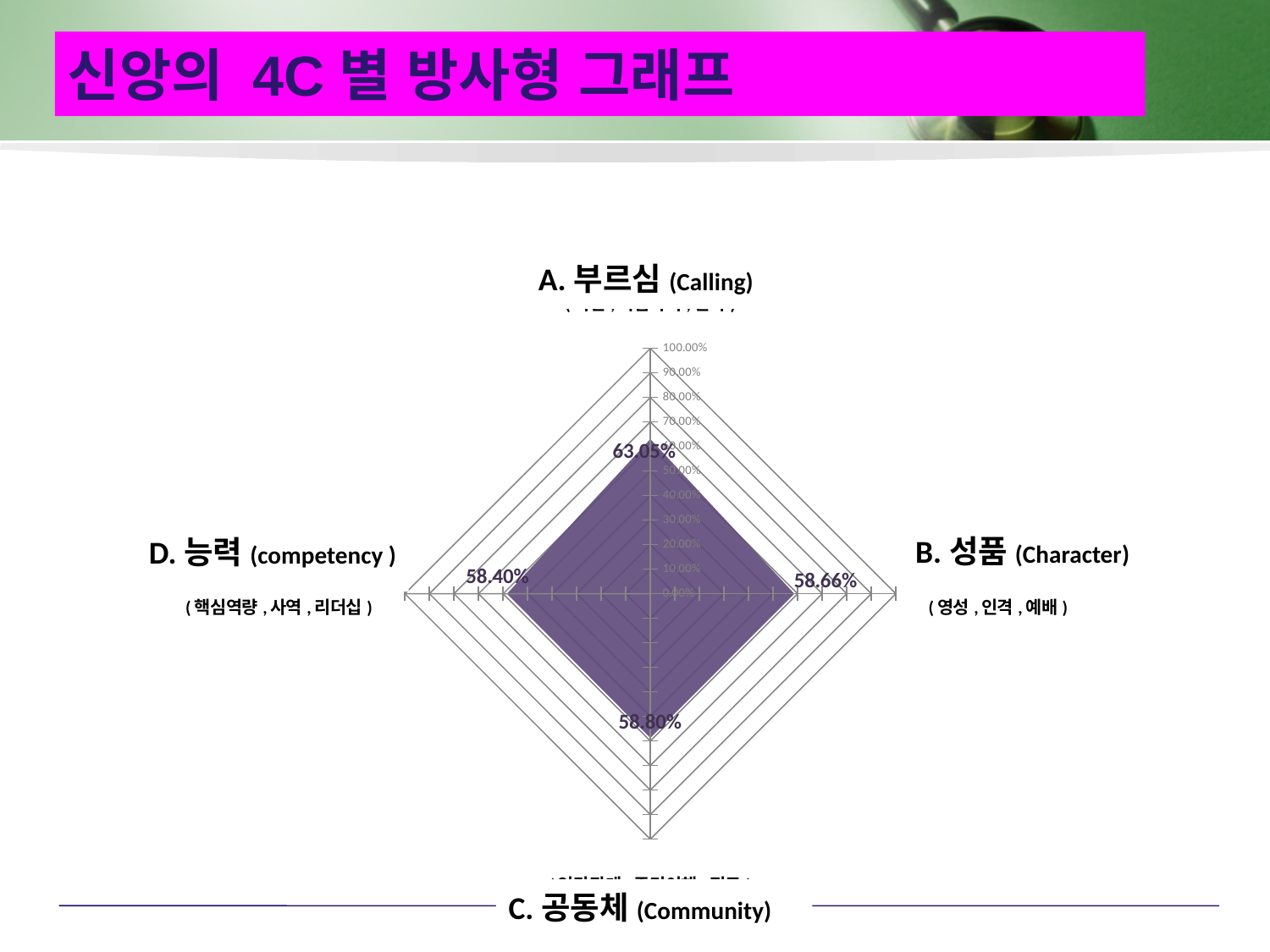

# 신앙의 4C별 방사형 그래프

### Chart

| Category |  |
|---|---|
| Calling
(비전,핵심가치,전략) | 0.6304689663763027 |
| 성품
(영성,인격,예배) | 0.5865569260664095 |
| (인간관계,주민이해,전도)
Community | 0.5879859956137866 |
| 능력
(핵심역량,사역,리더십) | 0.5840446671015906 |
A.부르심(Calling)
B.성품(Character)
D.능력(competency )
C.공동체(Community)